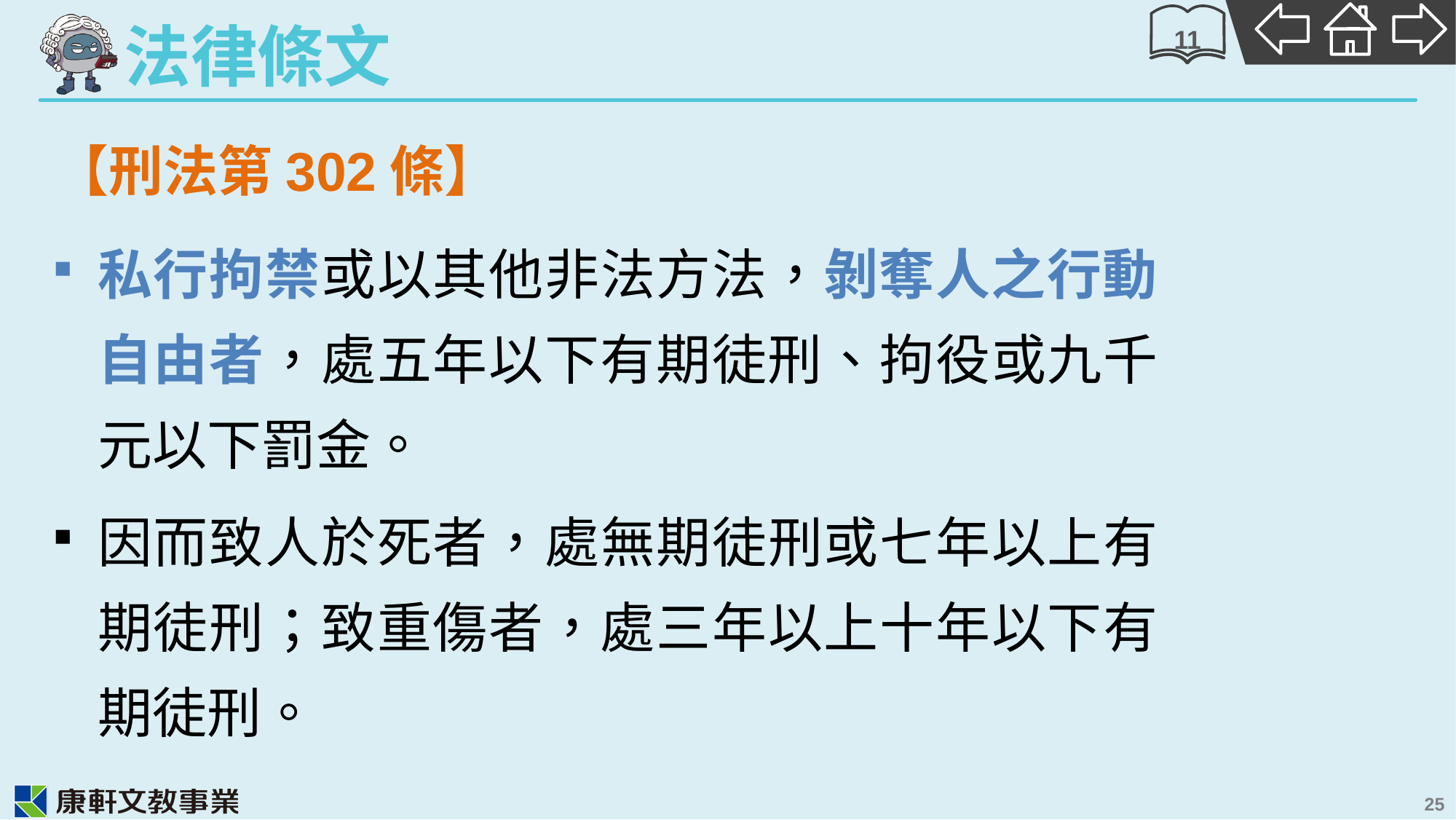

11
【刑法第302條】
私行拘禁或以其他非法方法，剝奪人之行動自由者，處五年以下有期徒刑、拘役或九千元以下罰金。
因而致人於死者，處無期徒刑或七年以上有期徒刑；致重傷者，處三年以上十年以下有期徒刑。
25